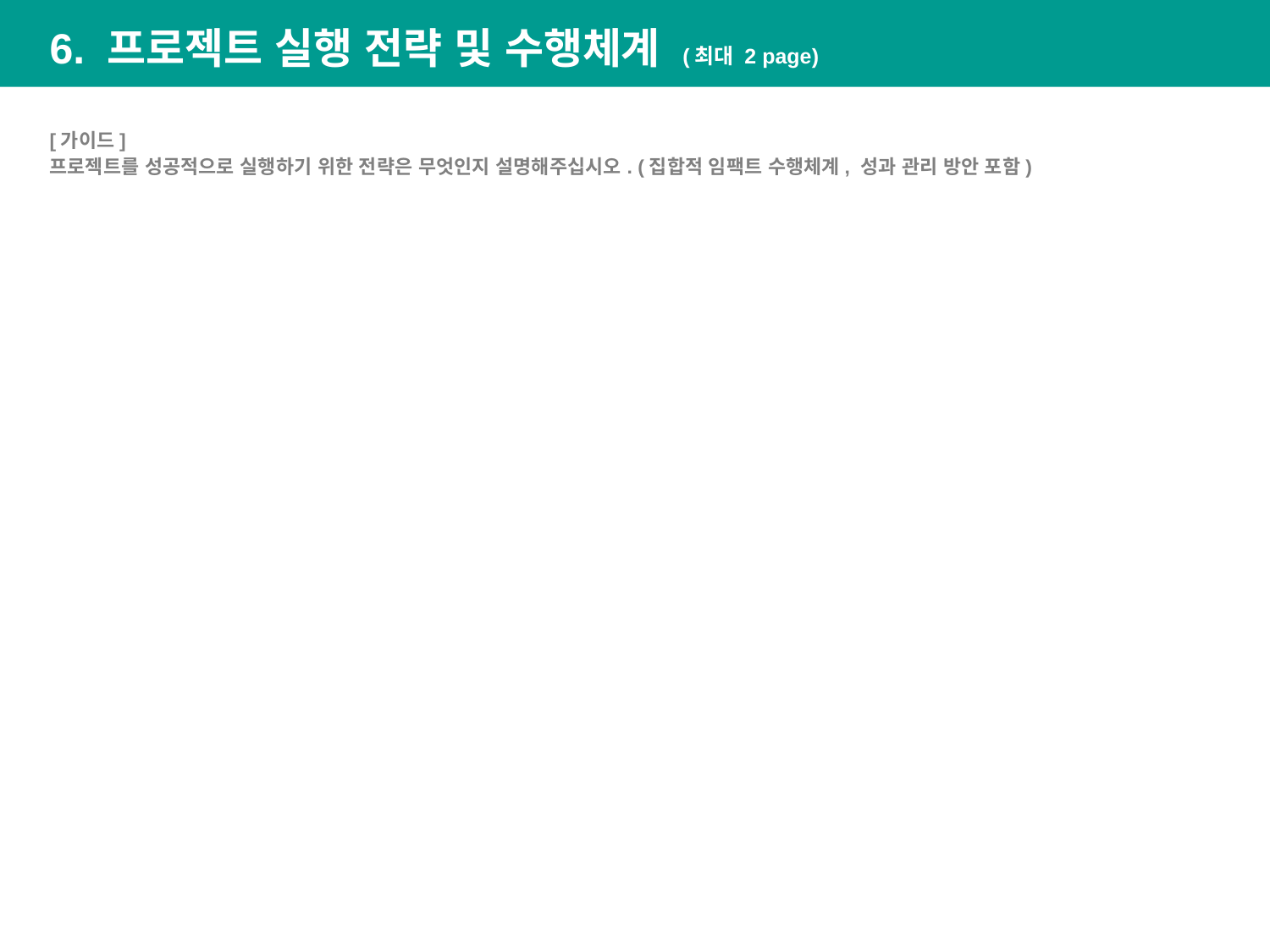

6. 프로젝트 실행 전략 및 수행체계 (최대 2 page)
[가이드]
프로젝트를 성공적으로 실행하기 위한 전략은 무엇인지 설명해주십시오. (집합적 임팩트 수행체계, 성과 관리 방안 포함)